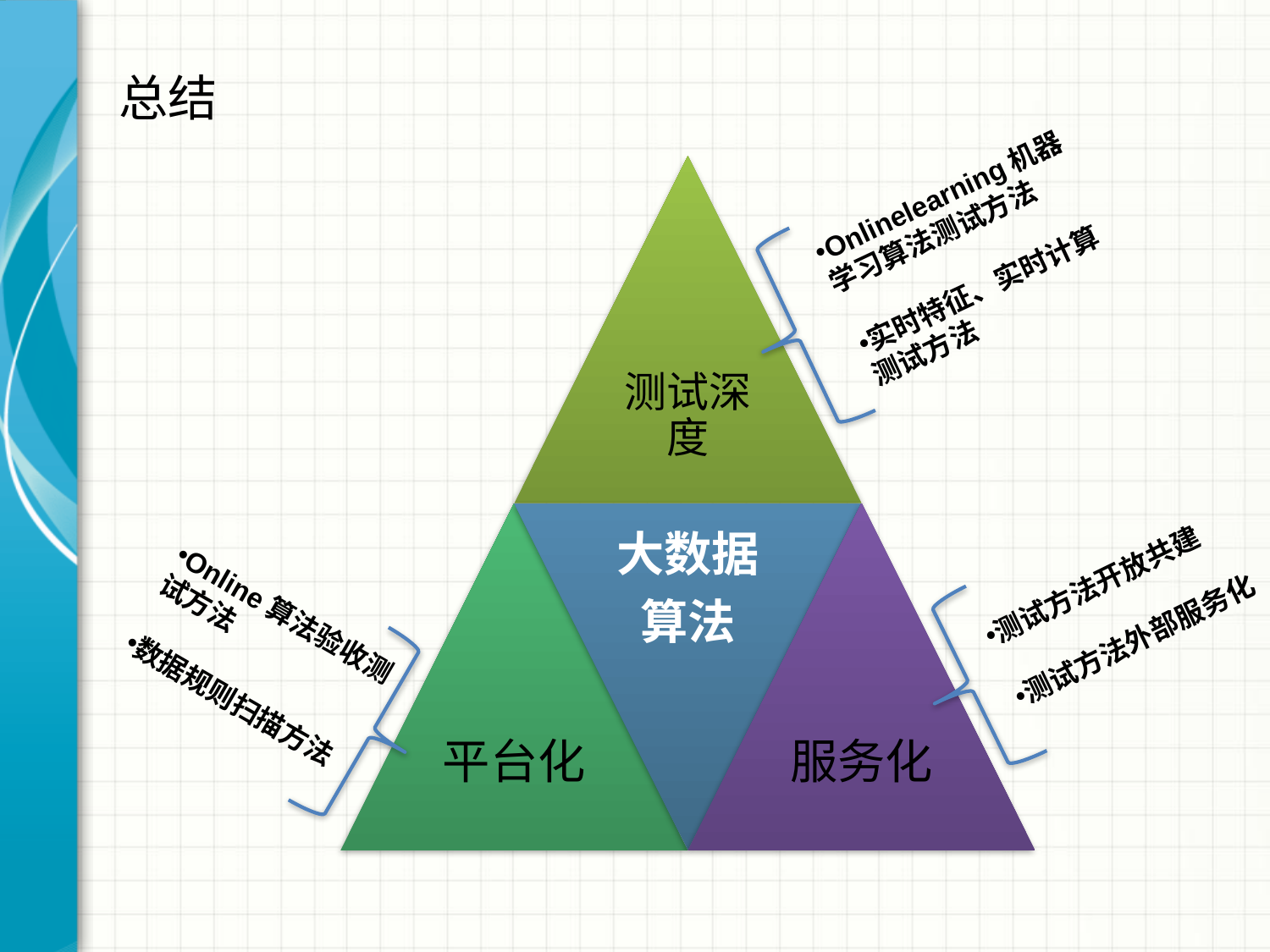

# 总结
测试深度
平台化
大数据
算法
服务化
Onlinelearning机器学习算法测试方法

实时特征、实时计算测试方法

测试方法开放共建

测试方法外部服务化
Online算法验收测试方法

数据规则扫描方法